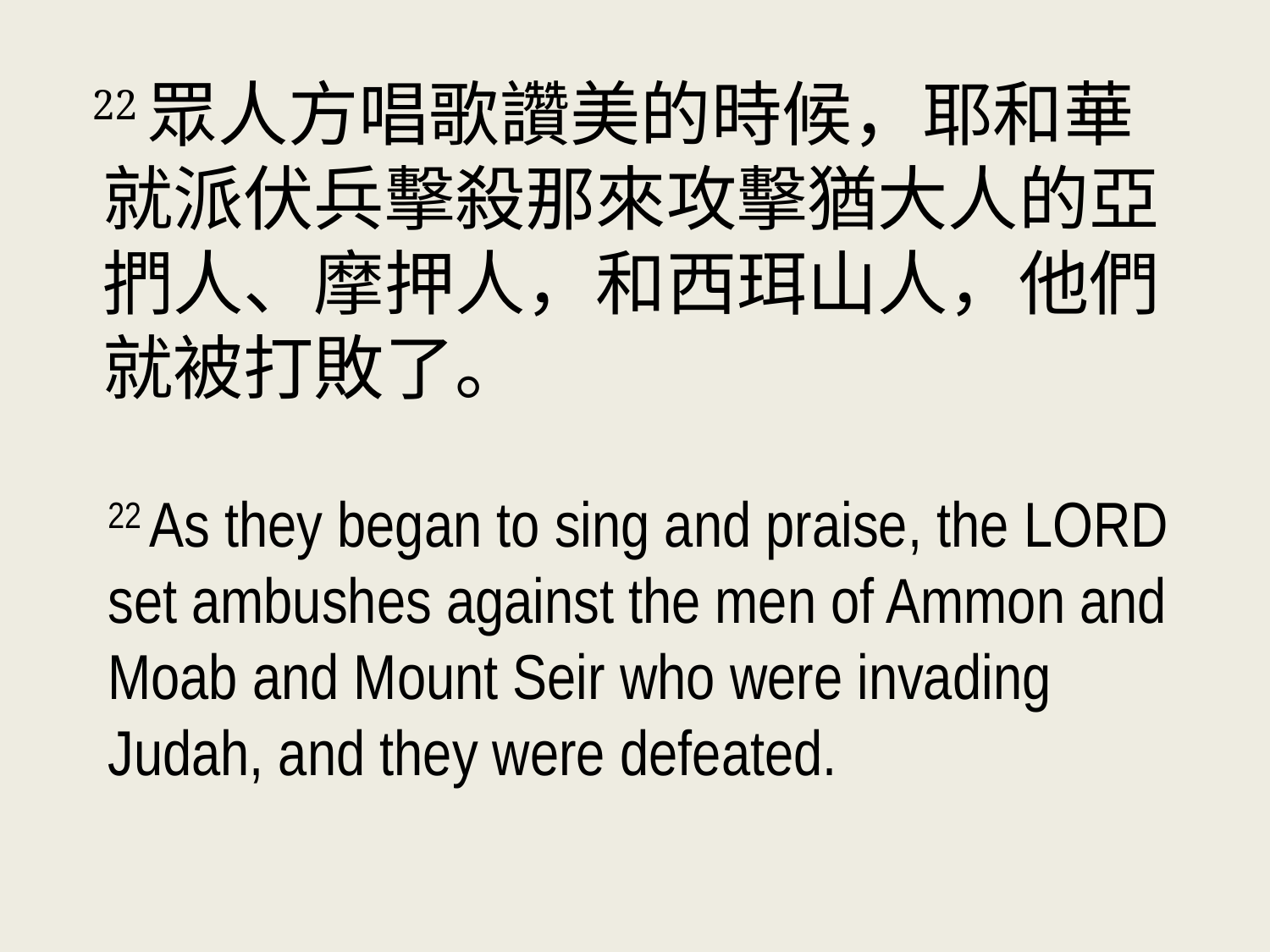

22眾人方唱歌讚美的時候，耶和華就派伏兵擊殺那來攻擊猶大人的亞捫人、摩押人，和西珥山人，他們就被打敗了。

22 As they began to sing and praise, the Lord set ambushes against the men of Ammon and Moab and Mount Seir who were invading Judah, and they were defeated.